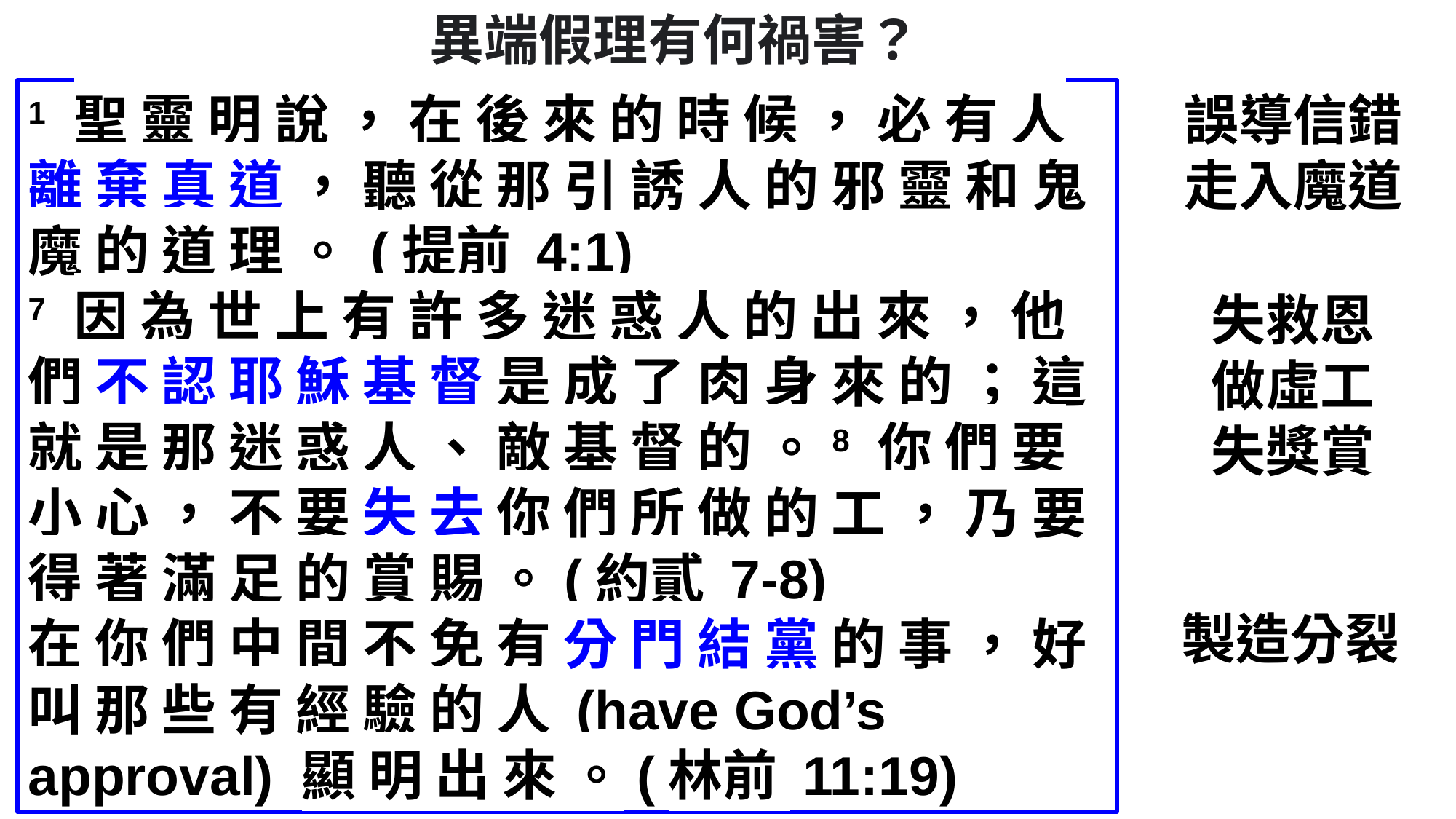

異端假理有何禍害？
1 聖 靈 明 說 ， 在 後 來 的 時 候 ， 必 有 人 離 棄 真 道 ， 聽 從 那 引 誘 人 的 邪 靈 和 鬼 魔 的 道 理 。 (提前 4:1)
7 因 為 世 上 有 許 多 迷 惑 人 的 出 來 ， 他 們 不 認 耶 穌 基 督 是 成 了 肉 身 來 的 ； 這 就 是 那 迷 惑 人 、 敵 基 督 的 。8 你 們 要 小 心 ， 不 要 失 去 你 們 所 做 的 工 ， 乃 要 得 著 滿 足 的 賞 賜 。(約貳 7-8)
在 你 們 中 間 不 免 有 分 門 結 黨 的 事 ， 好 叫 那 些 有 經 驗 的 人 (have God’s approval) 顯 明 出 來 。(林前 11:19)
誤導信錯
走入魔道
失救恩
做虛工
失獎賞
製造分裂